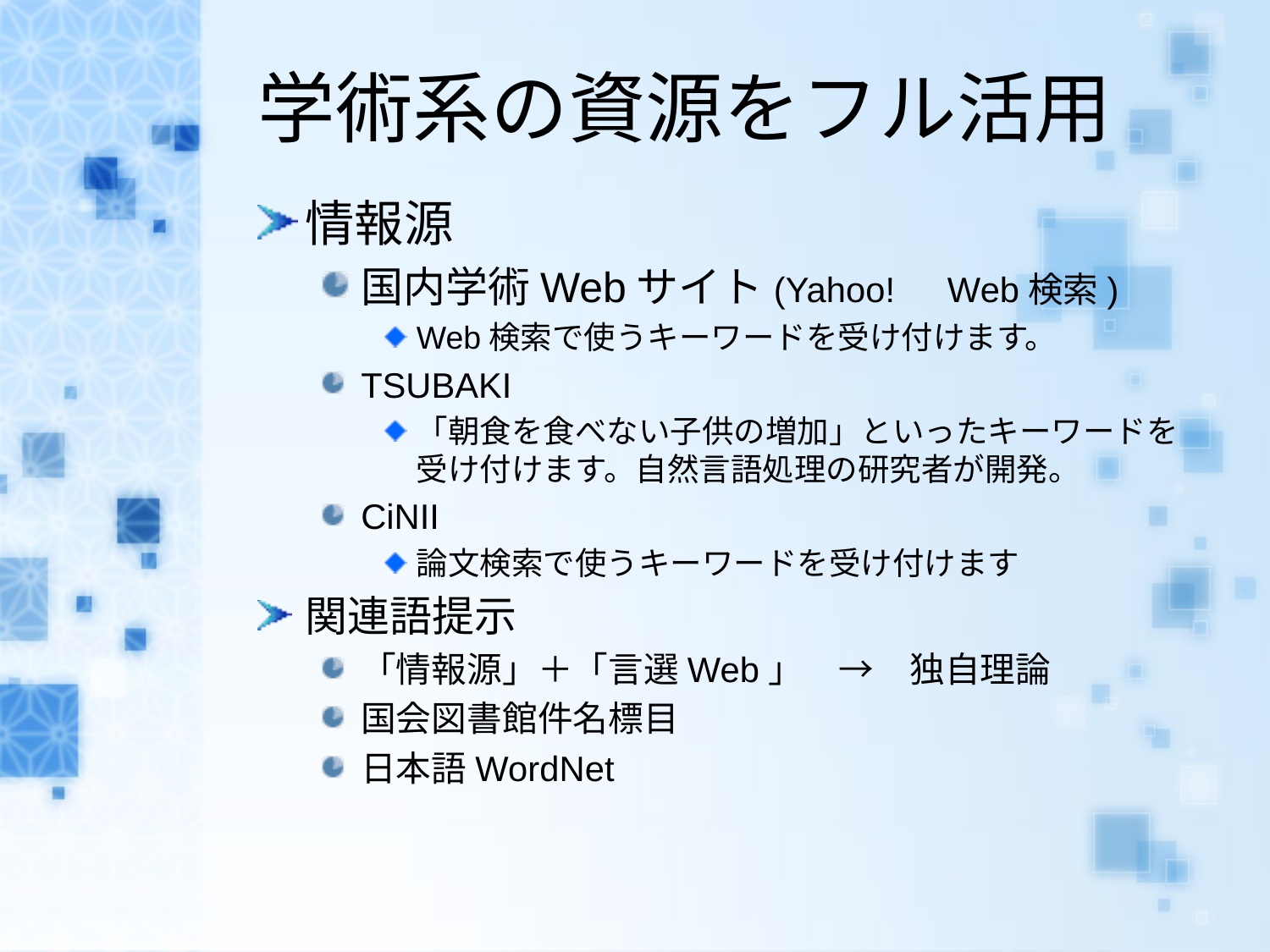

# 学術系の資源をフル活用
情報源
国内学術Webサイト(Yahoo!　Web検索)
Web検索で使うキーワードを受け付けます。
TSUBAKI
「朝食を食べない子供の増加」といったキーワードを受け付けます。自然言語処理の研究者が開発。
CiNII
論文検索で使うキーワードを受け付けます
関連語提示
「情報源」＋「言選Web」　→　独自理論
国会図書館件名標目
日本語WordNet